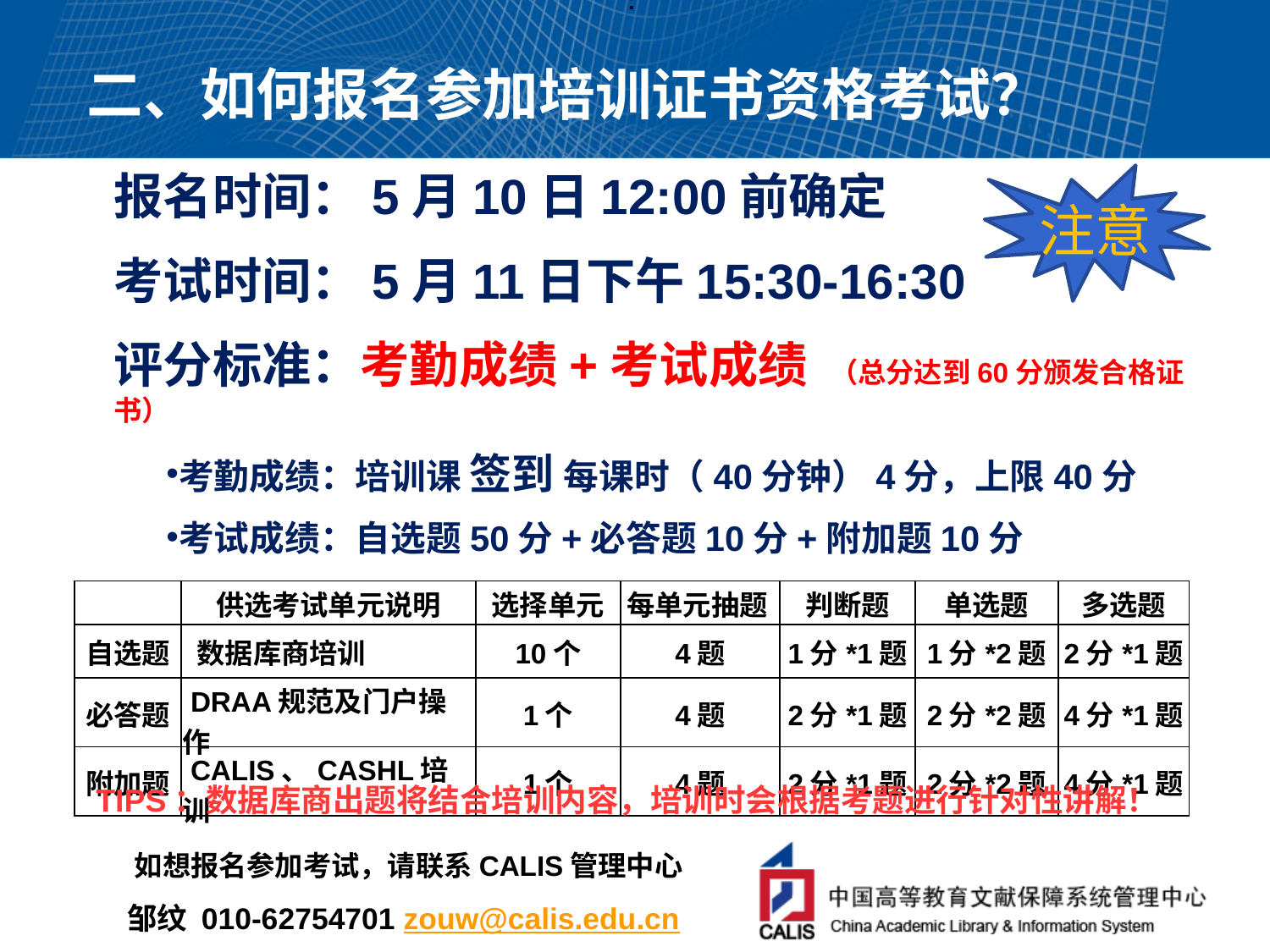

:
二、如何报名参加培训证书资格考试？
注意
报名时间：5月10日12:00前确定
考试时间：5月11日下午15:30-16:30
评分标准：考勤成绩+考试成绩  （总分达到60分颁发合格证书）
考勤成绩：培训课 签到 每课时（40分钟）4分，上限40分
考试成绩：自选题50分+必答题10分+附加题10分
|  | 供选考试单元说明 | 选择单元 | 每单元抽题 | 判断题 | 单选题 | 多选题 |
| --- | --- | --- | --- | --- | --- | --- |
| 自选题 | 数据库商培训 | 10个 | 4题 | 1分\*1题 | 1分\*2题 | 2分\*1题 |
| 必答题 | DRAA规范及门户操作 | 1个 | 4题 | 2分\*1题 | 2分\*2题 | 4分\*1题 |
| 附加题 | CALIS、CASHL培训 | 1个 | 4题 | 2分\*1题 | 2分\*2题 | 4分\*1题 |
 TIPS：数据库商出题将结合培训内容，培训时会根据考题进行针对性讲解！
如想报名参加考试，请联系CALIS管理中心
邹纹 010-62754701 zouw@calis.edu.cn